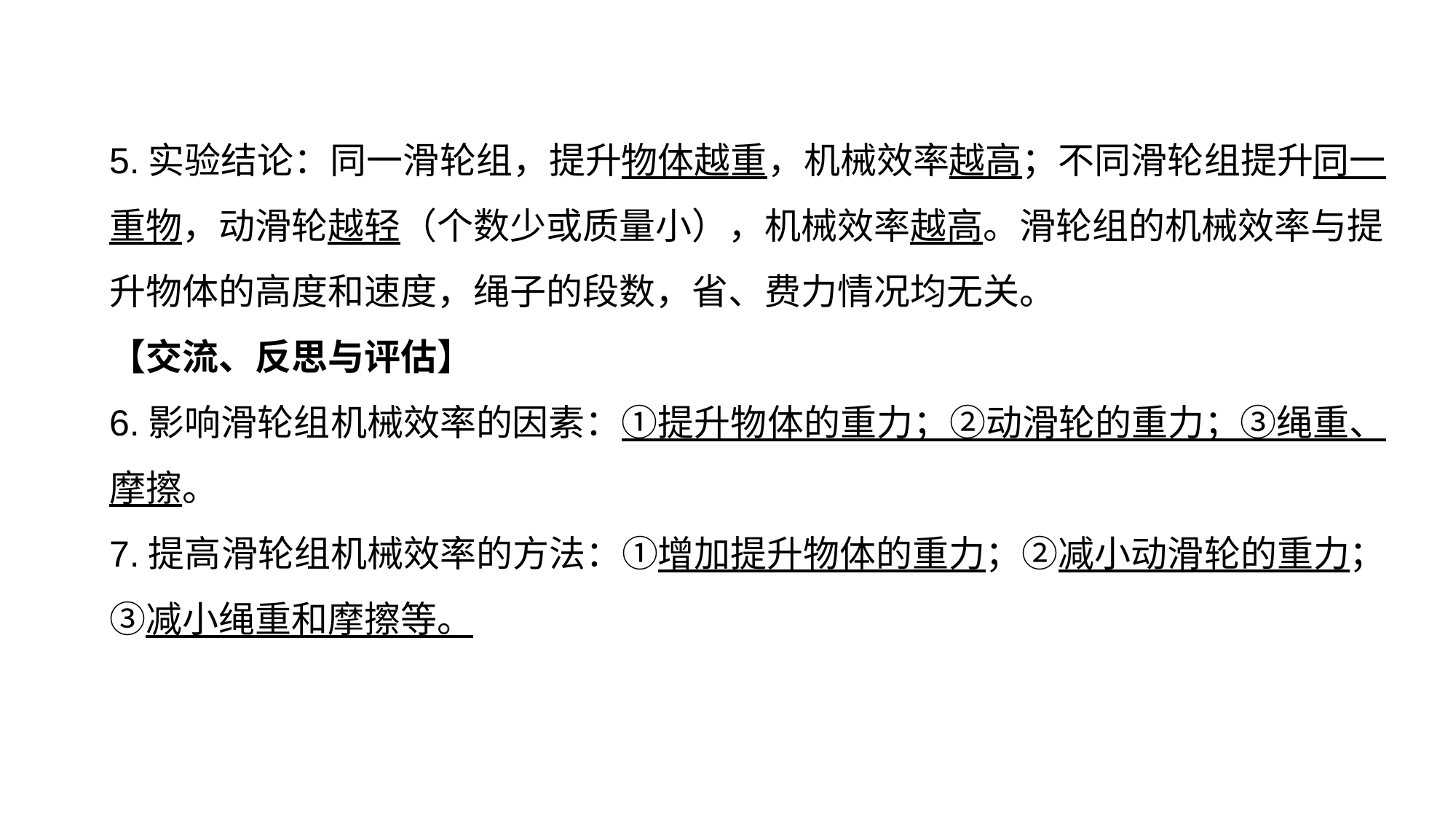

5.实验结论：同一滑轮组，提升物体越重，机械效率越高；不同滑轮组提升同一重物，动滑轮越轻（个数少或质量小），机械效率越高。滑轮组的机械效率与提升物体的高度和速度，绳子的段数，省、费力情况均无关。
【交流、反思与评估】
6.影响滑轮组机械效率的因素：①提升物体的重力；②动滑轮的重力；③绳重、摩擦。
7.提高滑轮组机械效率的方法：①增加提升物体的重力；②减小动滑轮的重力；③减小绳重和摩擦等。
实验突破 素养提升